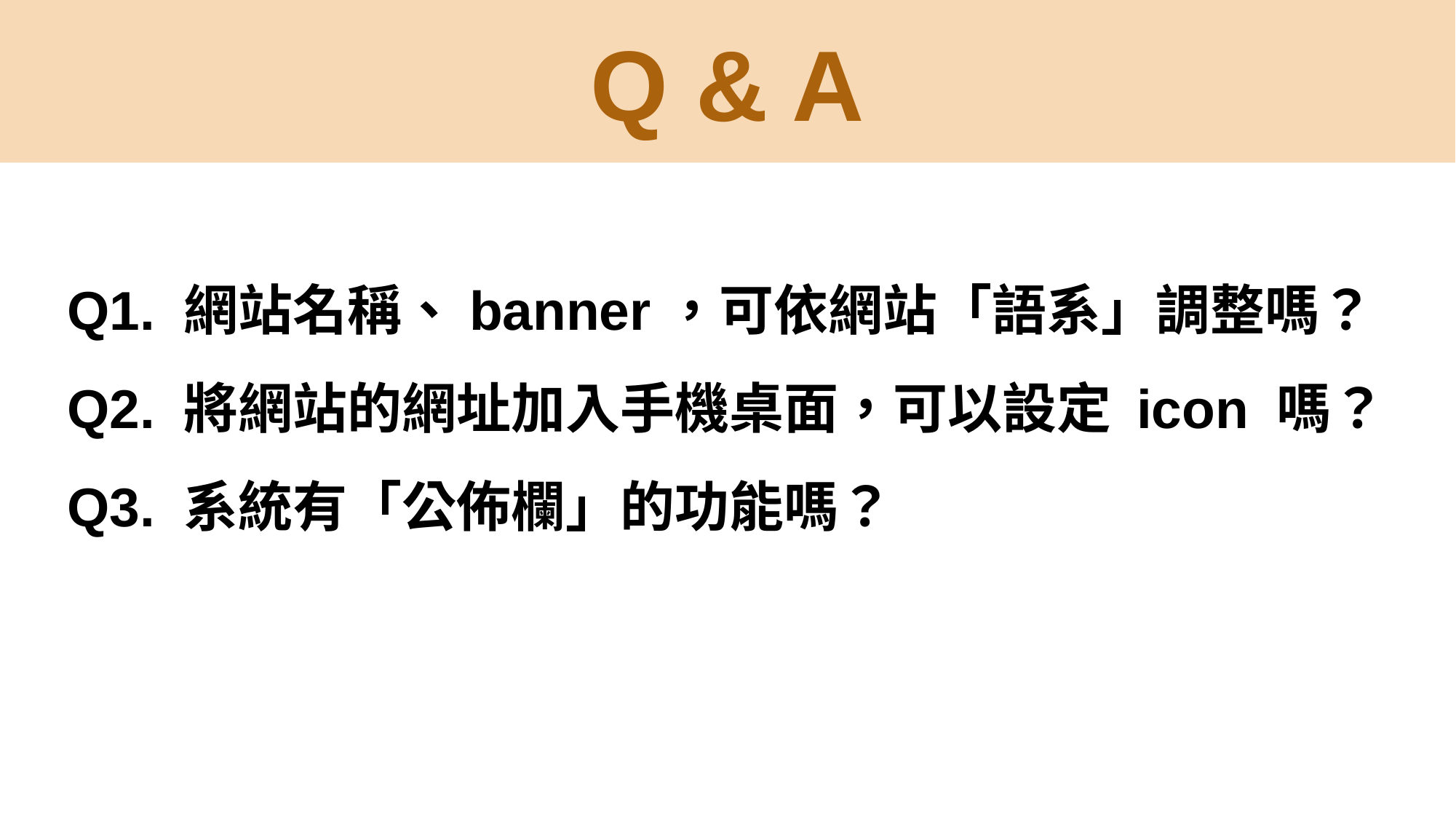

Q & A
Q1. 網站名稱、banner，可依網站「語系」調整嗎？
Q2. 將網站的網址加入手機桌面，可以設定 icon 嗎？
Q3. 系統有「公佈欄」的功能嗎？